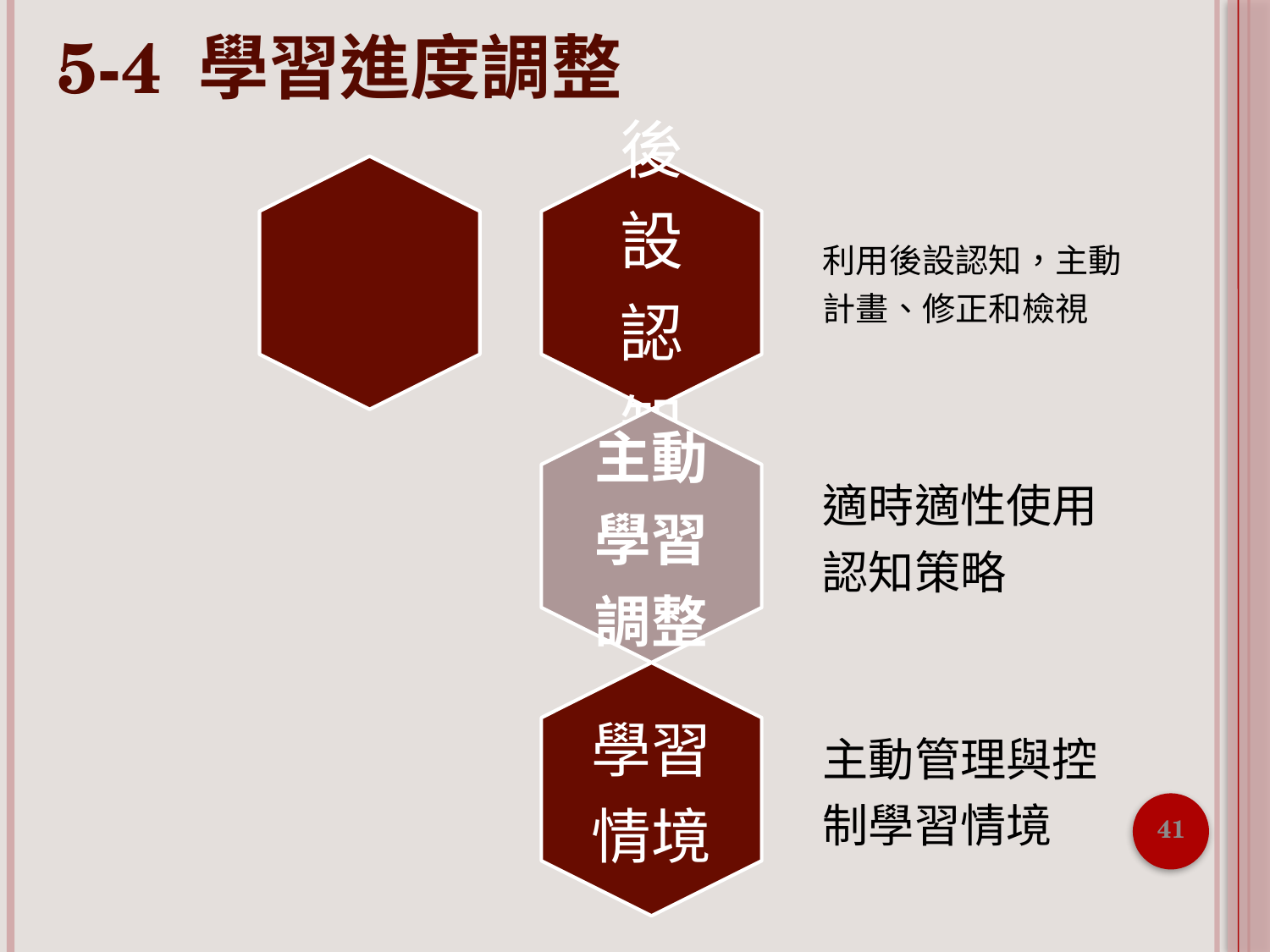

5-4 學習進度調整
後設
認知
利用後設認知，主動計畫、修正和檢視
主動學習調整
適時適性使用認知策略
學習
情境
認知策略
主動管理與控制學習情境

41